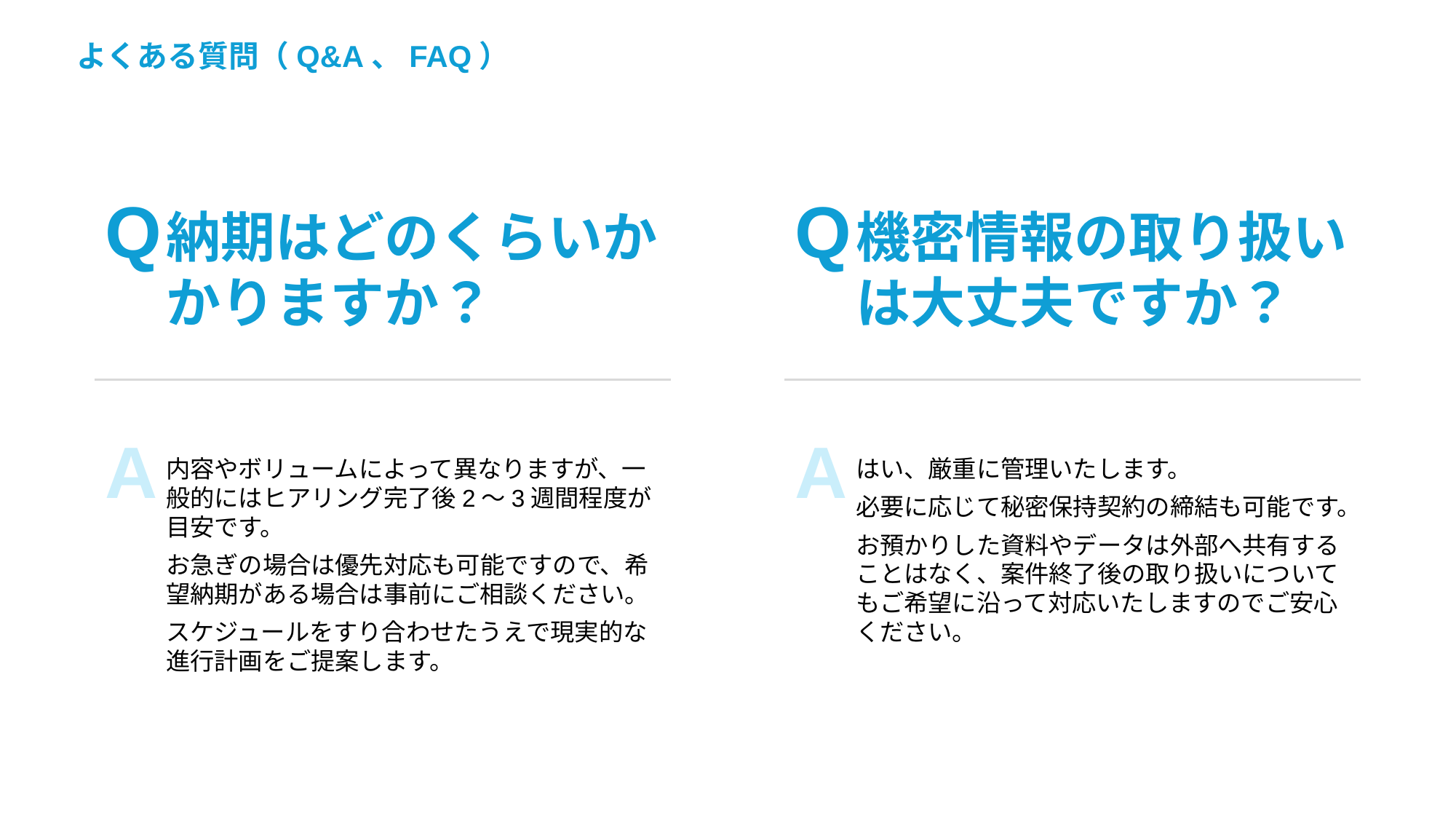

よくある質問（Q&A、FAQ）
納期はどのくらいかかりますか？
Q
A
内容やボリュームによって異なりますが、一般的にはヒアリング完了後2〜3週間程度が目安です。
お急ぎの場合は優先対応も可能ですので、希望納期がある場合は事前にご相談ください。
スケジュールをすり合わせたうえで現実的な進行計画をご提案します。
機密情報の取り扱いは大丈夫ですか？
Q
A
はい、厳重に管理いたします。
必要に応じて秘密保持契約の締結も可能です。
お預かりした資料やデータは外部へ共有することはなく、案件終了後の取り扱いについてもご希望に沿って対応いたしますのでご安心ください。